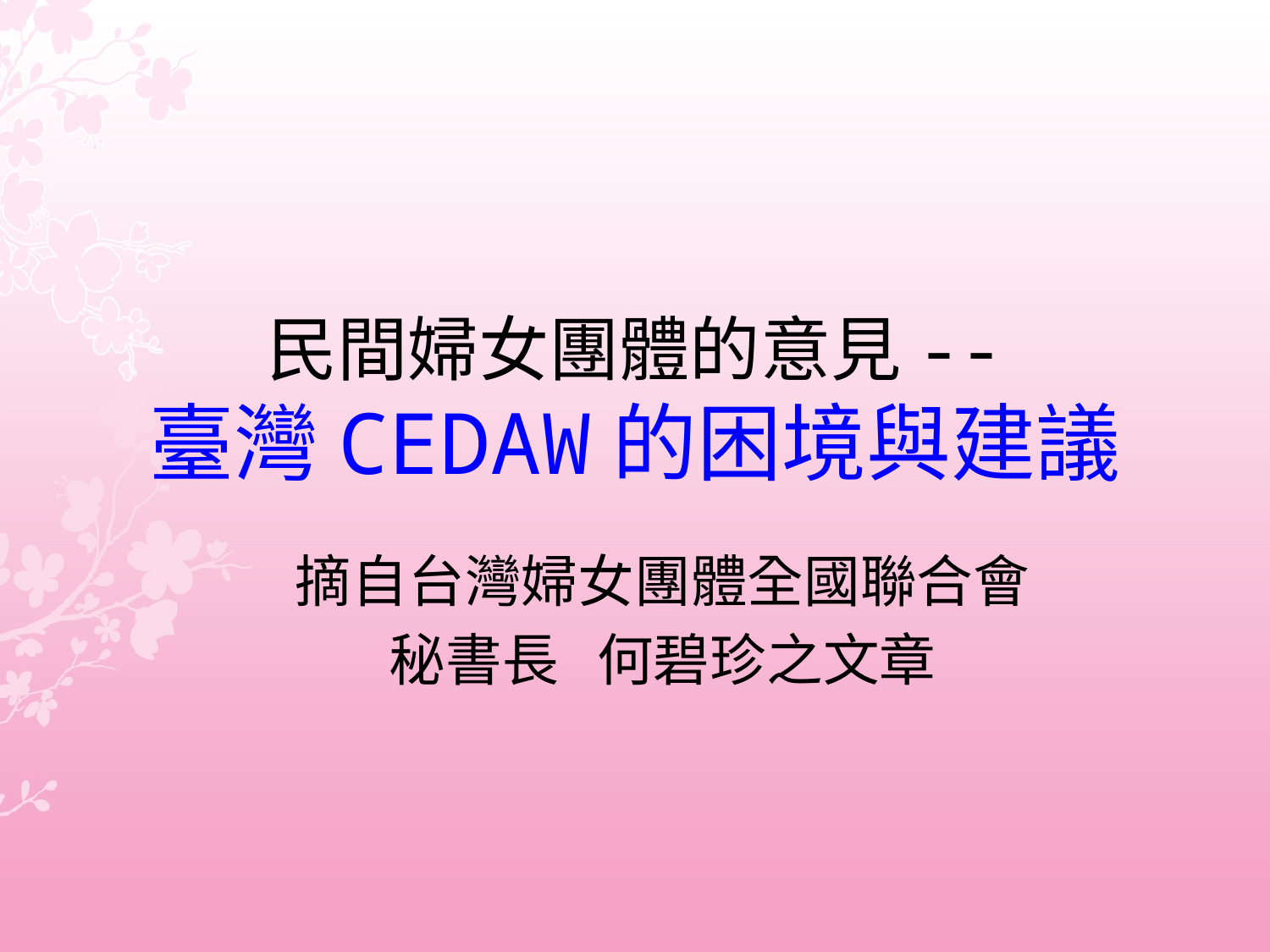

# 民間婦女團體的意見-- 臺灣CEDAW的困境與建議
摘自台灣婦女團體全國聯合會
秘書長   何碧珍之文章